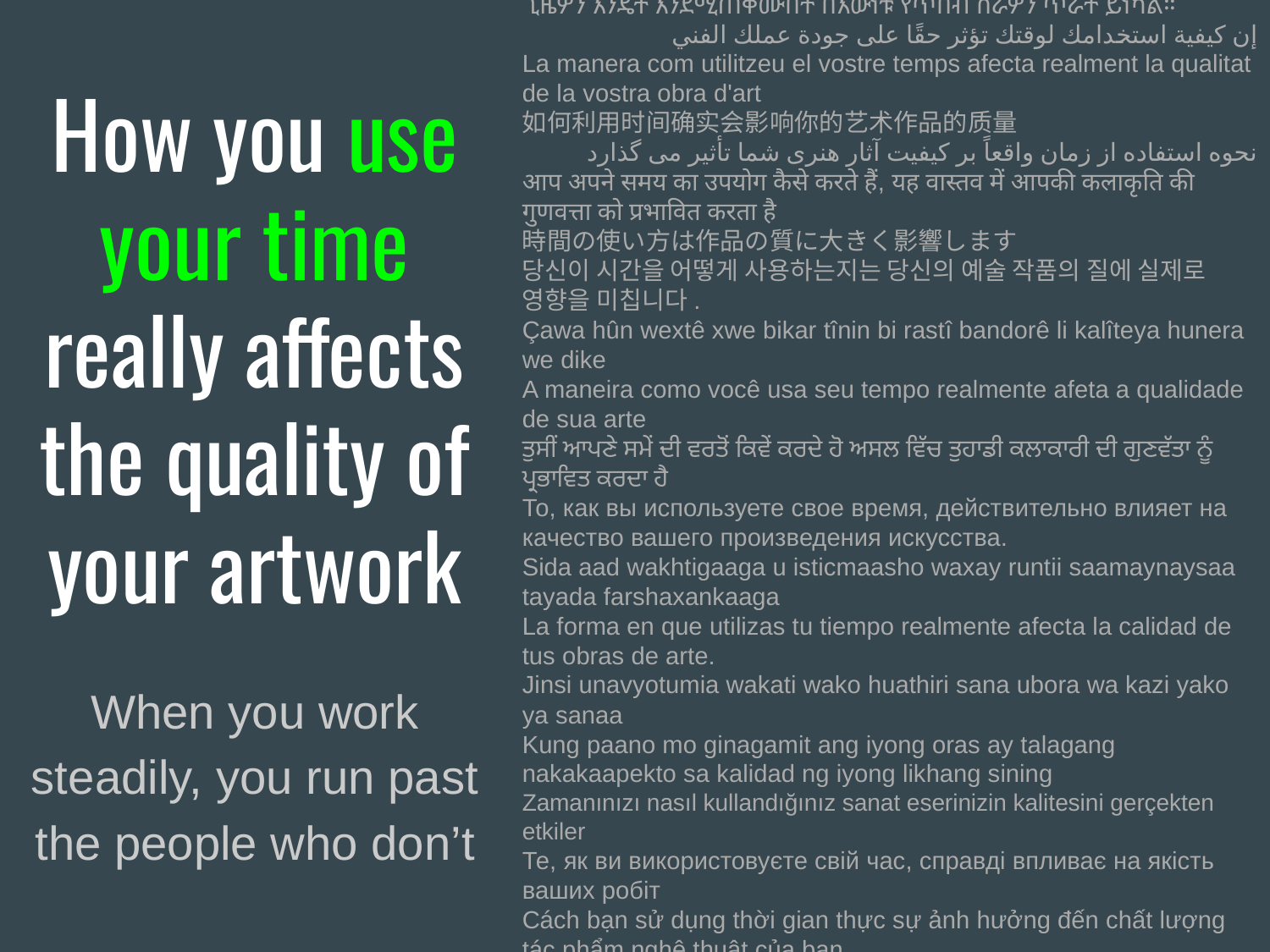

How you use your time really affects the quality of your artwork

When you work steadily, you run past the people who don’t
ጊዜዎን እንዴት እንደሚጠቀሙበት በእውነቱ የጥበብ ስራዎን ጥራት ይነካል።
إن كيفية استخدامك لوقتك تؤثر حقًا على جودة عملك الفني
La manera com utilitzeu el vostre temps afecta realment la qualitat de la vostra obra d'art
如何利用时间确实会影响你的艺术作品的质量
نحوه استفاده از زمان واقعاً بر کیفیت آثار هنری شما تأثیر می گذارد
आप अपने समय का उपयोग कैसे करते हैं, यह वास्तव में आपकी कलाकृति की गुणवत्ता को प्रभावित करता है
時間の使い方は作品の質に大きく影響します
당신이 시간을 어떻게 사용하는지는 당신의 예술 작품의 질에 실제로 영향을 미칩니다.
Çawa hûn wextê xwe bikar tînin bi rastî bandorê li kalîteya hunera we dike
A maneira como você usa seu tempo realmente afeta a qualidade de sua arte
ਤੁਸੀਂ ਆਪਣੇ ਸਮੇਂ ਦੀ ਵਰਤੋਂ ਕਿਵੇਂ ਕਰਦੇ ਹੋ ਅਸਲ ਵਿੱਚ ਤੁਹਾਡੀ ਕਲਾਕਾਰੀ ਦੀ ਗੁਣਵੱਤਾ ਨੂੰ ਪ੍ਰਭਾਵਿਤ ਕਰਦਾ ਹੈ
То, как вы используете свое время, действительно влияет на качество вашего произведения искусства.
Sida aad wakhtigaaga u isticmaasho waxay runtii saamaynaysaa tayada farshaxankaaga
La forma en que utilizas tu tiempo realmente afecta la calidad de tus obras de arte.
Jinsi unavyotumia wakati wako huathiri sana ubora wa kazi yako ya sanaa
Kung paano mo ginagamit ang iyong oras ay talagang nakakaapekto sa kalidad ng iyong likhang sining
Zamanınızı nasıl kullandığınız sanat eserinizin kalitesini gerçekten etkiler
Те, як ви використовуєте свій час, справді впливає на якість ваших робіт
Cách bạn sử dụng thời gian thực sự ảnh hưởng đến chất lượng tác phẩm nghệ thuật của bạn